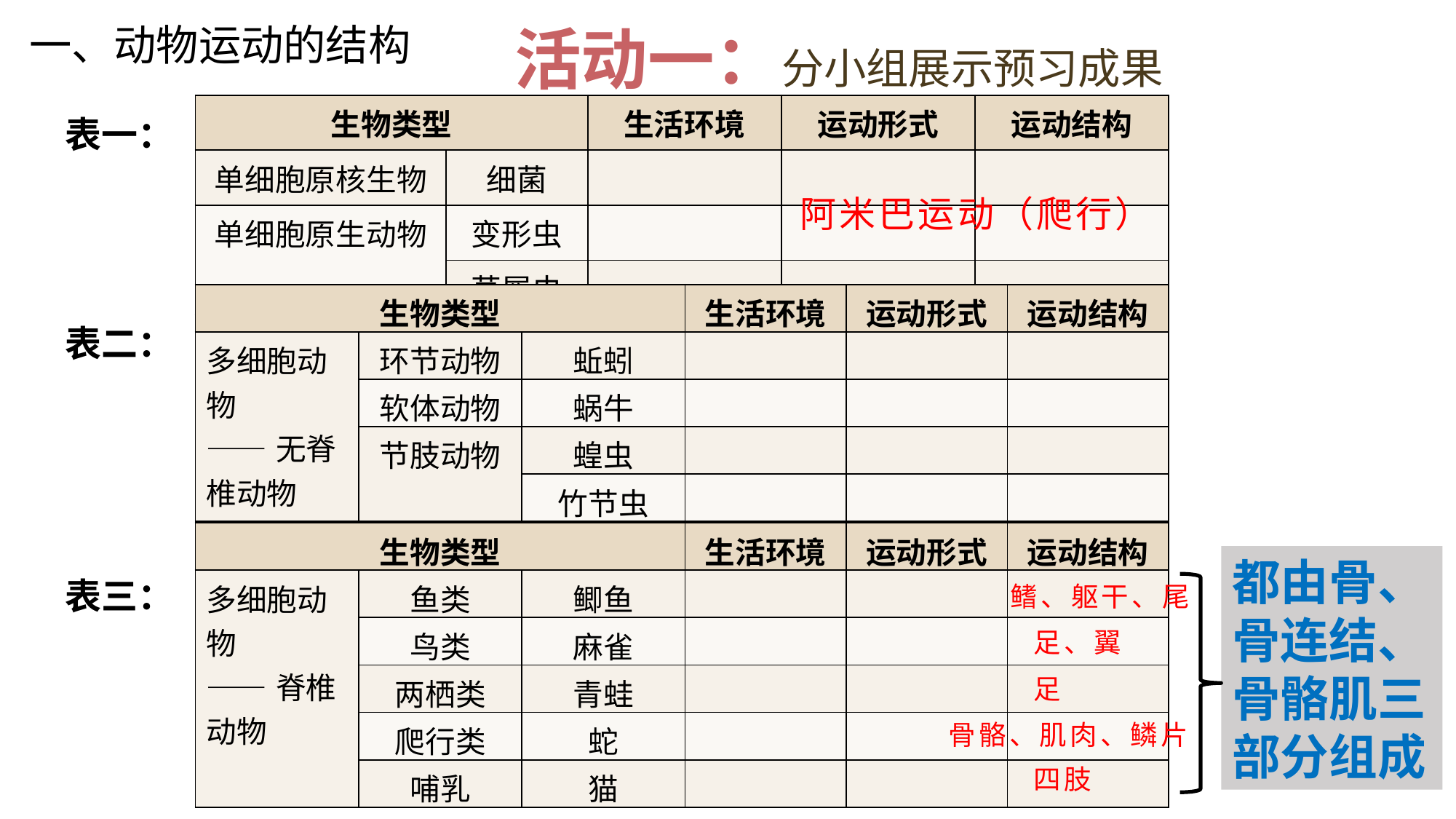

# 活动一：分小组展示预习成果
一、动物运动的结构
| 生物类型 |  | 生活环境 | 运动形式 | 运动结构 |
| --- | --- | --- | --- | --- |
| 单细胞原核生物 | 细菌 |  |  |  |
| 单细胞原生动物 | 变形虫 |  |  |  |
|  | 草履虫 |  |  |  |
表一：
阿米巴运动（爬行）
| 生物类型 |  |  | 生活环境 | 运动形式 | 运动结构 |
| --- | --- | --- | --- | --- | --- |
| 多细胞动物 ——无脊椎动物 | 环节动物 | 蚯蚓 |  |  |  |
|  | 软体动物 | 蜗牛 |  |  |  |
|  | 节肢动物 | 蝗虫 |  |  |  |
|  |  | 竹节虫 |  |  |  |
表二：
| 生物类型 |  |  | 生活环境 | 运动形式 | 运动结构 |
| --- | --- | --- | --- | --- | --- |
| 多细胞动物 ——脊椎动物 | 鱼类 | 鲫鱼 |  |  |  |
|  | 鸟类 | 麻雀 |  |  |  |
|  | 两栖类 | 青蛙 |  |  |  |
|  | 爬行类 | 蛇 |  |  |  |
|  | 哺乳 | 猫 |  |  |  |
都由骨、骨连结、骨骼肌三部分组成
表三：

鳍、躯干、尾
足、翼
足
骨骼、肌肉、鳞片
四肢
3